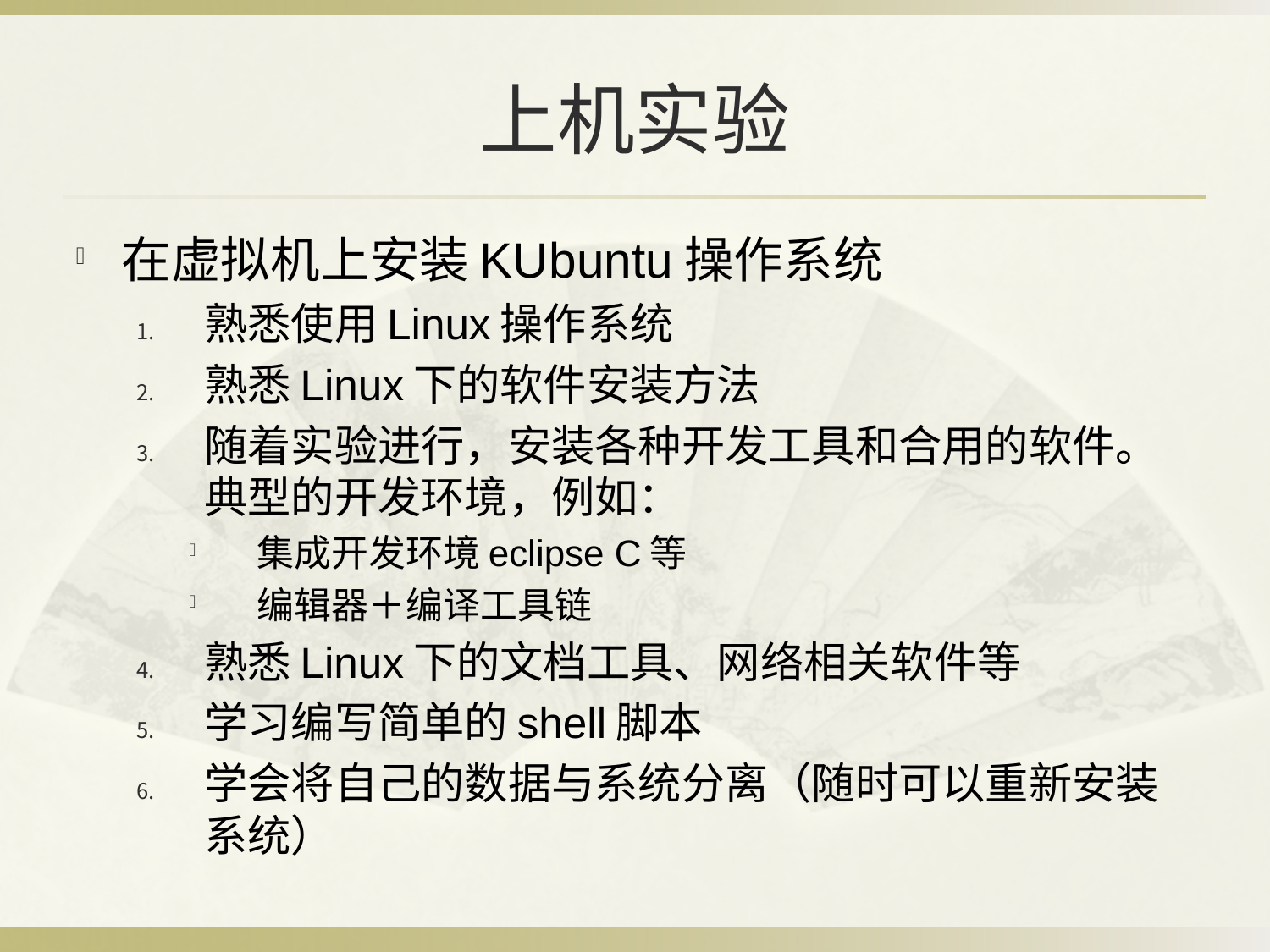

# 上机实验
在虚拟机上安装KUbuntu操作系统
熟悉使用Linux操作系统
熟悉Linux下的软件安装方法
随着实验进行，安装各种开发工具和合用的软件。典型的开发环境，例如：
集成开发环境eclipse C等
编辑器＋编译工具链
熟悉Linux下的文档工具、网络相关软件等
学习编写简单的shell脚本
学会将自己的数据与系统分离（随时可以重新安装系统）